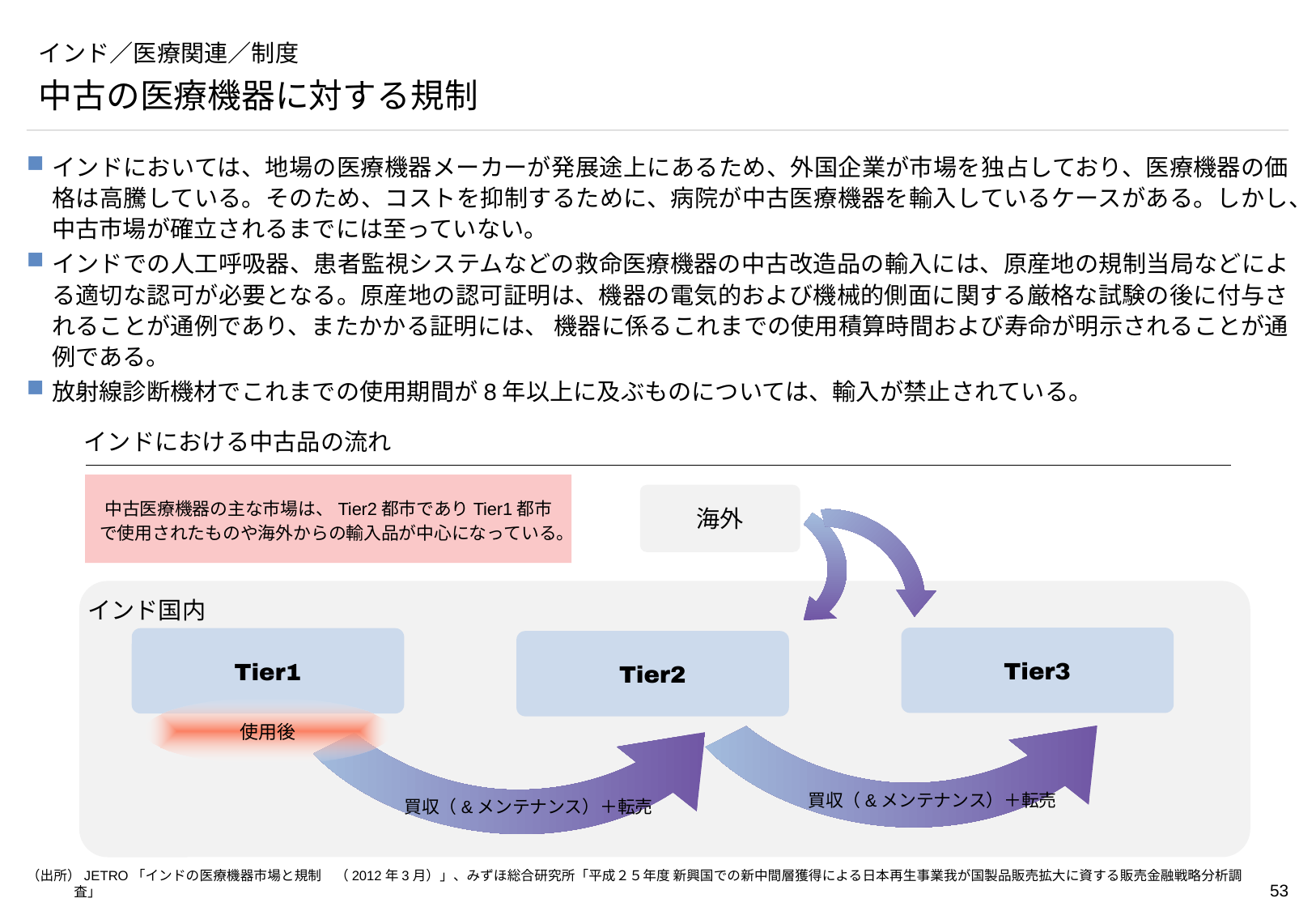

# インド／医療関連／制度
中古の医療機器に対する規制
インドにおいては、地場の医療機器メーカーが発展途上にあるため、外国企業が市場を独占しており、医療機器の価格は高騰している。そのため、コストを抑制するために、病院が中古医療機器を輸入しているケースがある。しかし、中古市場が確立されるまでには至っていない。
インドでの人工呼吸器、患者監視システムなどの救命医療機器の中古改造品の輸入には、原産地の規制当局などによる適切な認可が必要となる。原産地の認可証明は、機器の電気的および機械的側面に関する厳格な試験の後に付与されることが通例であり、またかかる証明には、 機器に係るこれまでの使用積算時間および寿命が明示されることが通例である。
放射線診断機材でこれまでの使用期間が8年以上に及ぶものについては、輸入が禁止されている。

インドにおける中古品の流れ
中古医療機器の主な市場は、Tier2都市でありTier1都市で使用されたものや海外からの輸入品が中心になっている。
海外

インド国内
Tier3
Tier1
Tier2
使用後

買収（&メンテナンス）＋転売
買収（&メンテナンス）＋転売
（出所）JETRO「インドの医療機器市場と規制　（2012年3月）」、みずほ総合研究所「平成２５年度 新興国での新中間層獲得による日本再生事業我が国製品販売拡大に資する販売金融戦略分析調査」